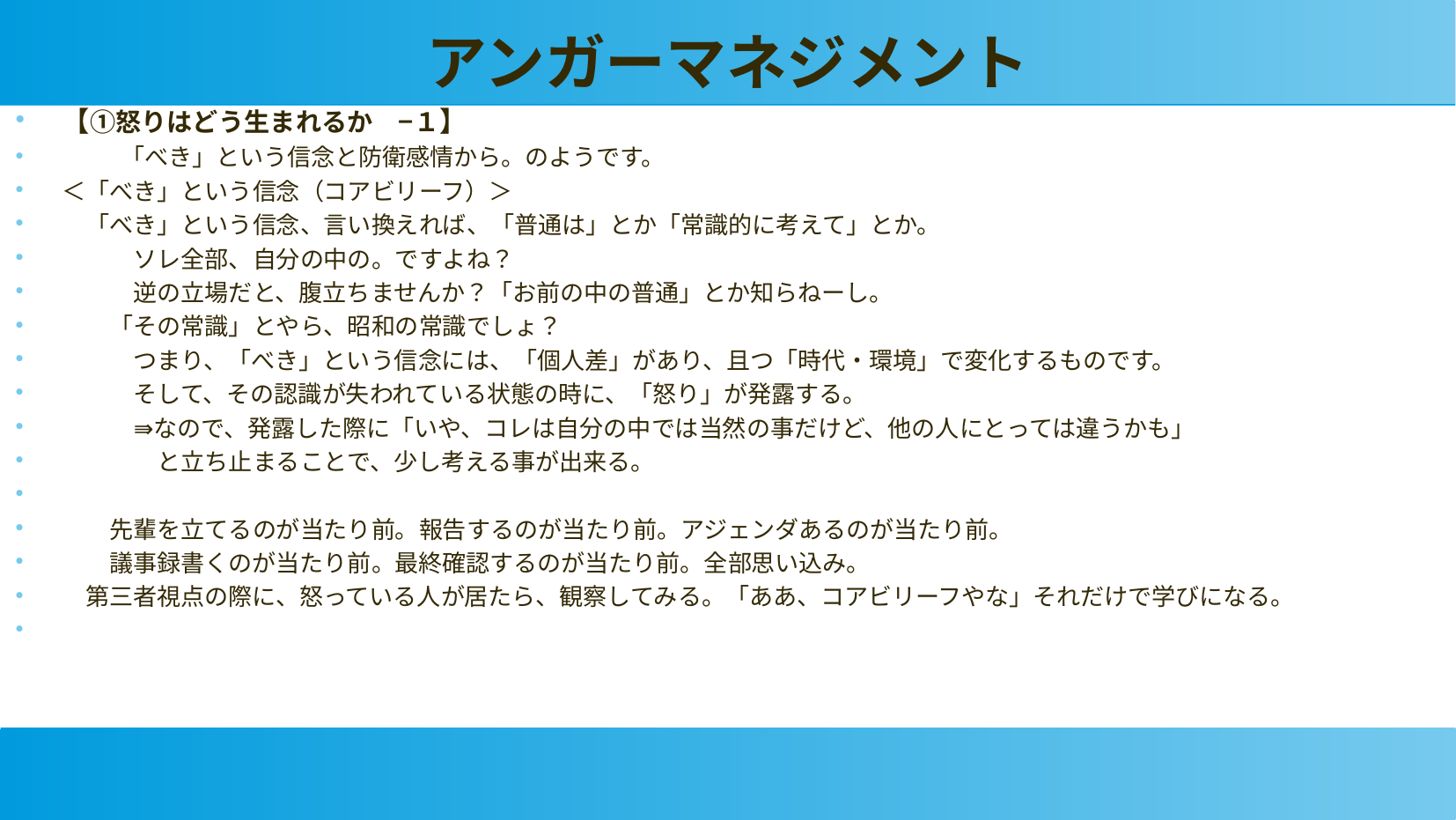

アンガーマネジメント
【①怒りはどう生まれるか　−１】
 　　「べき」という信念と防衛感情から。のようです。
＜「べき」という信念（コアビリーフ）＞
　「べき」という信念、言い換えれば、「普通は」とか「常識的に考えて」とか。
　　　ソレ全部、自分の中の。ですよね？
　　　逆の立場だと、腹立ちませんか？「お前の中の普通」とか知らねーし。
　　「その常識」とやら、昭和の常識でしょ？
　　　つまり、「べき」という信念には、「個人差」があり、且つ「時代・環境」で変化するものです。
　　　そして、その認識が失われている状態の時に、「怒り」が発露する。
　　　⇛なので、発露した際に「いや、コレは自分の中では当然の事だけど、他の人にとっては違うかも」
　　　　と立ち止まることで、少し考える事が出来る。

　　先輩を立てるのが当たり前。報告するのが当たり前。アジェンダあるのが当たり前。
　　議事録書くのが当たり前。最終確認するのが当たり前。全部思い込み。
　第三者視点の際に、怒っている人が居たら、観察してみる。「ああ、コアビリーフやな」それだけで学びになる。